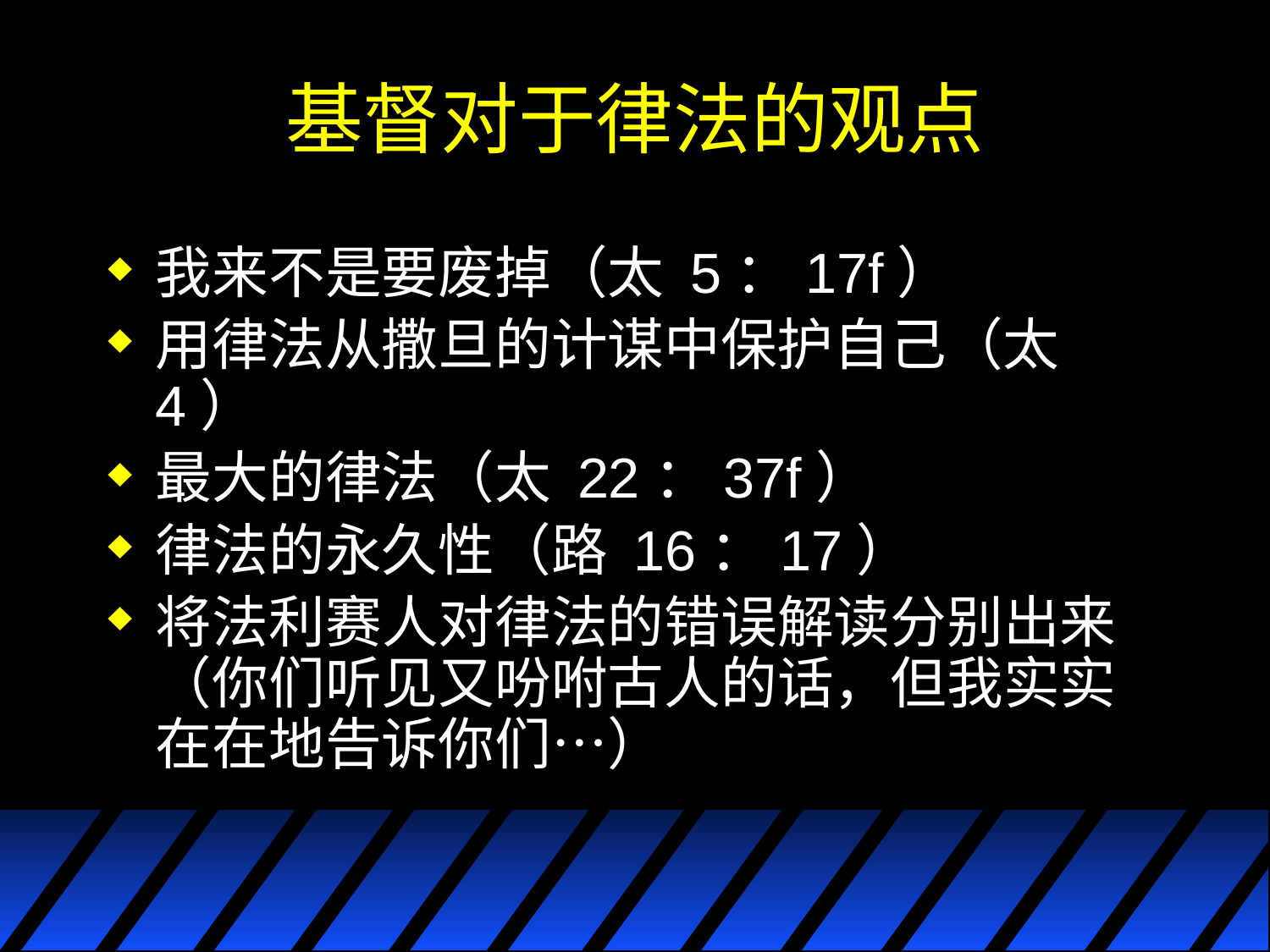

# 基督对于律法的观点
我来不是要废掉（太 5：17f）
用律法从撒旦的计谋中保护自己（太 4）
最大的律法（太 22：37f）
律法的永久性（路 16：17）
将法利赛人对律法的错误解读分别出来（你们听见又吩咐古人的话，但我实实在在地告诉你们…）